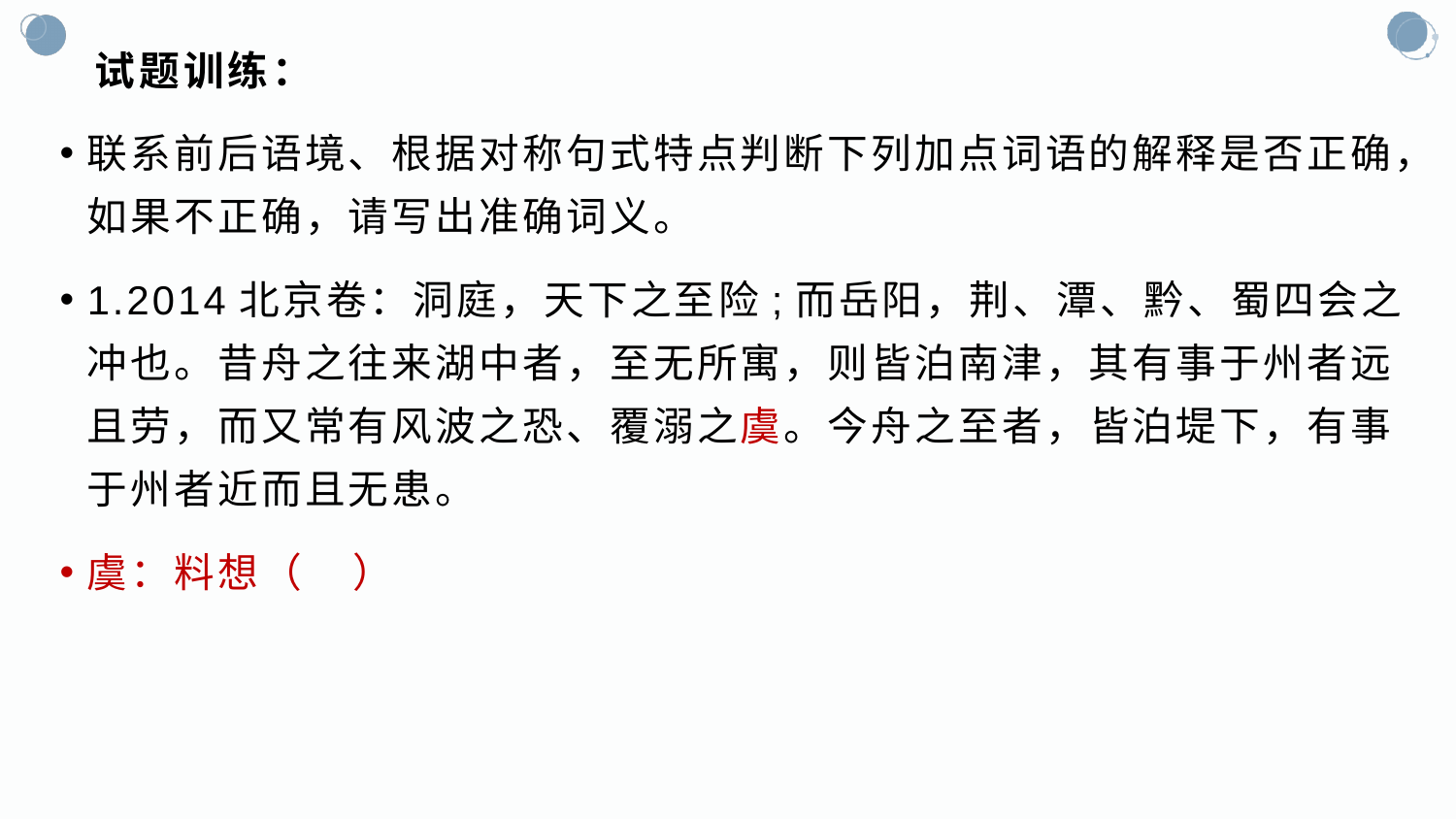

# 试题训练：
联系前后语境、根据对称句式特点判断下列加点词语的解释是否正确，如果不正确，请写出准确词义。
1.2014北京卷：洞庭，天下之至险;而岳阳，荆、潭、黔、蜀四会之冲也。昔舟之往来湖中者，至无所寓，则皆泊南津，其有事于州者远且劳，而又常有风波之恐、覆溺之虞。今舟之至者，皆泊堤下，有事于州者近而且无患。
虞：料想（    ）